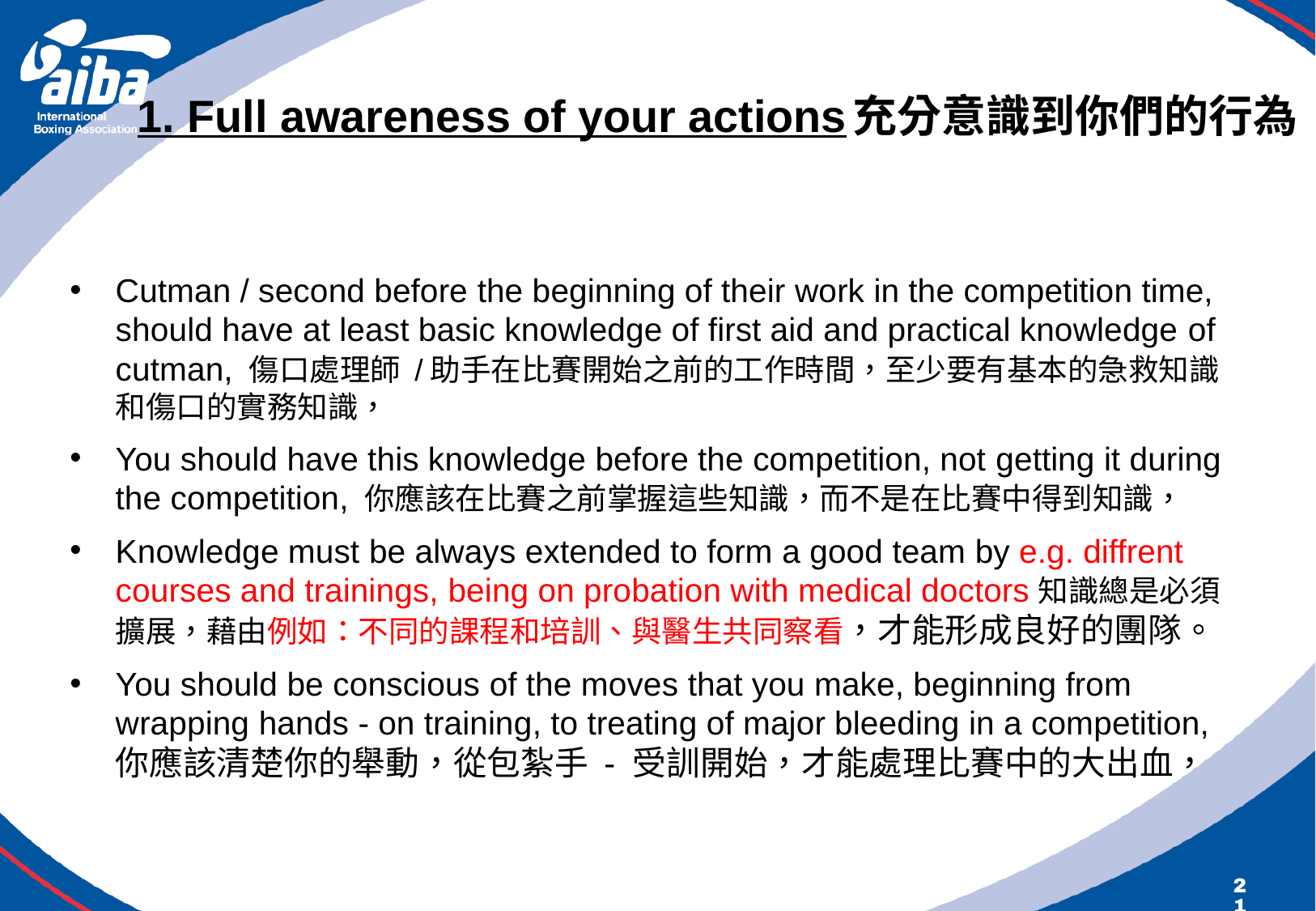

# 1. Full awareness of your actions充分意識到你們的行為
Cutman / second before the beginning of their work in the competition time, should have at least basic knowledge of first aid and practical knowledge of cutman, 傷口處理師 /助手在比賽開始之前的工作時間，至少要有基本的急救知識和傷口的實務知識，
You should have this knowledge before the competition, not getting it during the competition, 你應該在比賽之前掌握這些知識，而不是在比賽中得到知識，
Knowledge must be always extended to form a good team by e.g. diffrent courses and trainings, being on probation with medical doctors知識總是必須擴展，藉由例如：不同的課程和培訓、與醫生共同察看，才能形成良好的團隊。
You should be conscious of the moves that you make, beginning from wrapping hands - on training, to treating of major bleeding in a competition,你應該清楚你的舉動，從包紮手 - 受訓開始，才能處理比賽中的大出血，
218